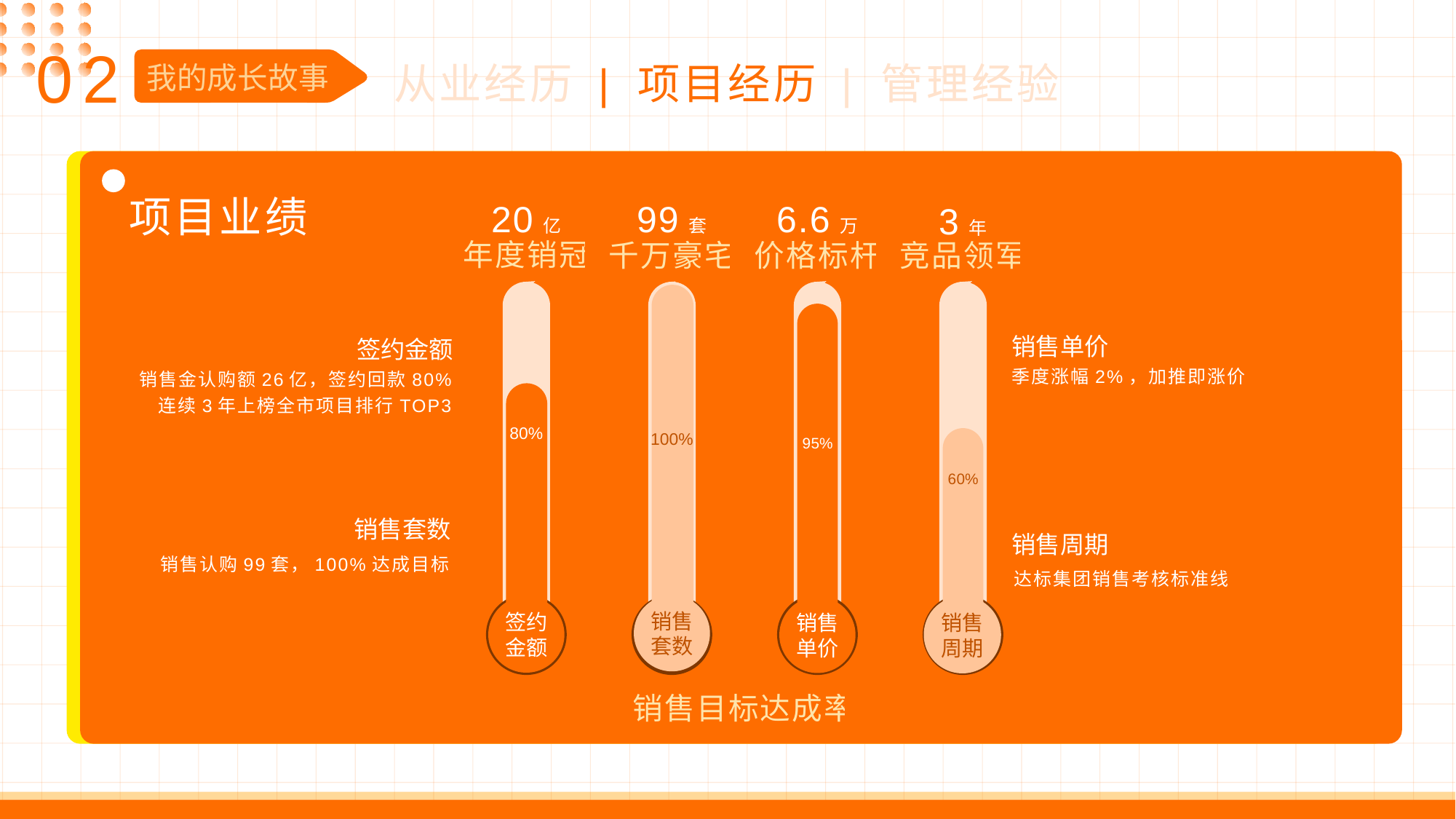

02
从业经历 | 项目经历 | 管理经验
我的成长故事

项目业绩
20亿
年度销冠
99套
千万豪宅
6.6万
价格标杆
3年
竞品领军

销售单价
季度涨幅2%，加推即涨价
签约金额
销售金认购额26亿，签约回款80%
连续3年上榜全市项目排行TOP3

80%
100%
9 5%

6 0%
销售套数
销售认购99套，100%达成目标
销售周期
达标集团销售考核标准线
销售套数
销售周期

签约金额

销售单价
销售目标达成率